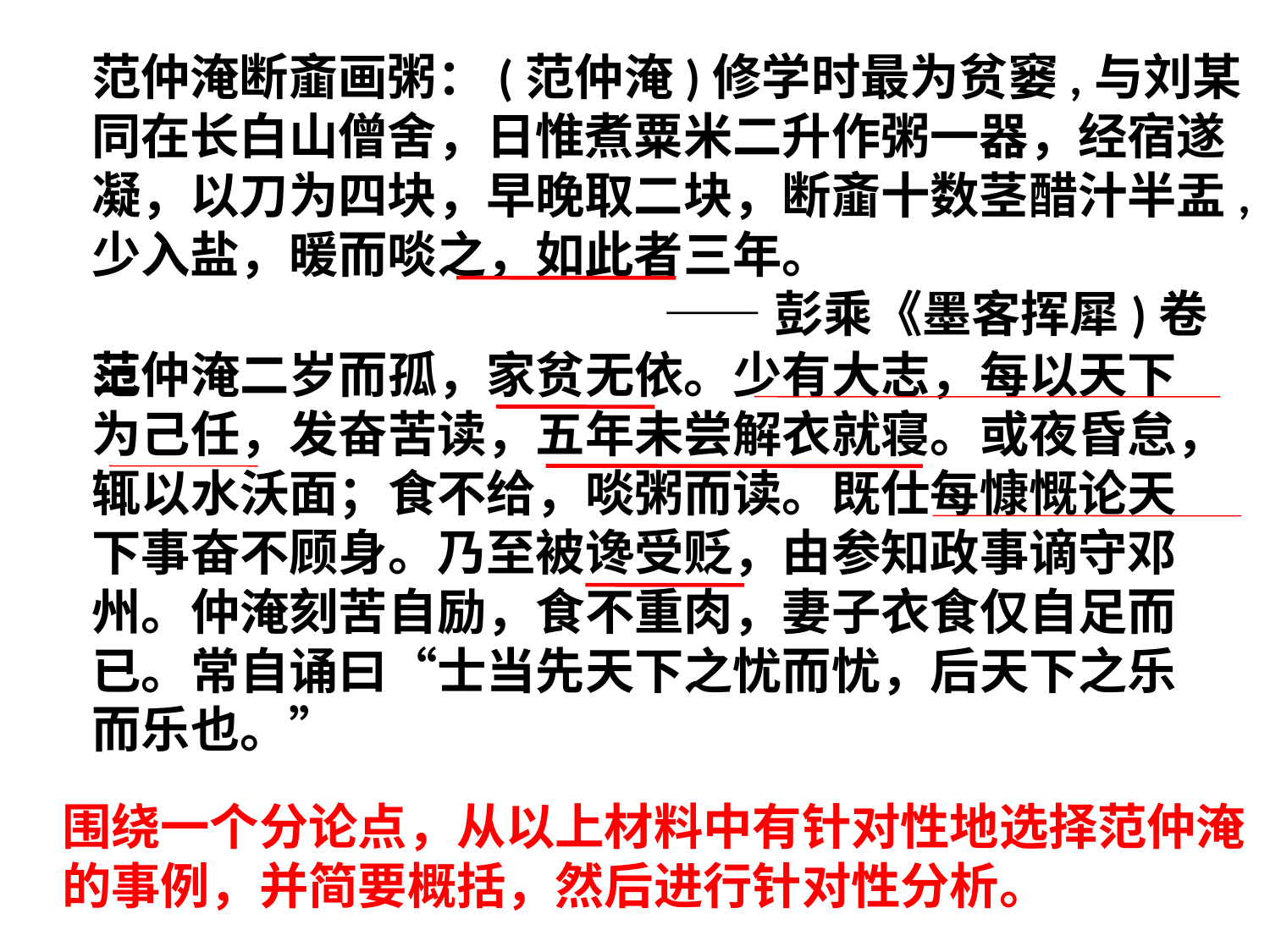

范仲淹断齑画粥：(范仲淹)修学时最为贫窭,与刘某同在长白山僧舍，日惟煮粟米二升作粥一器，经宿遂凝，以刀为四块，早晚取二块，断齑十数茎醋汁半盂,少入盐，暖而啖之，如此者三年。
                                                   ——彭乘《墨客挥犀)卷三

范仲淹二岁而孤，家贫无依。少有大志，每以天下为己任，发奋苦读，五年未尝解衣就寝。或夜昏怠，辄以水沃面；食不给，啖粥而读。既仕每慷慨论天下事奋不顾身。乃至被谗受贬，由参知政事谪守邓州。仲淹刻苦自励，食不重肉，妻子衣食仅自足而已。常自诵曰“士当先天下之忧而忧，后天下之乐而乐也。”
围绕一个分论点，从以上材料中有针对性地选择范仲淹的事例，并简要概括，然后进行针对性分析。